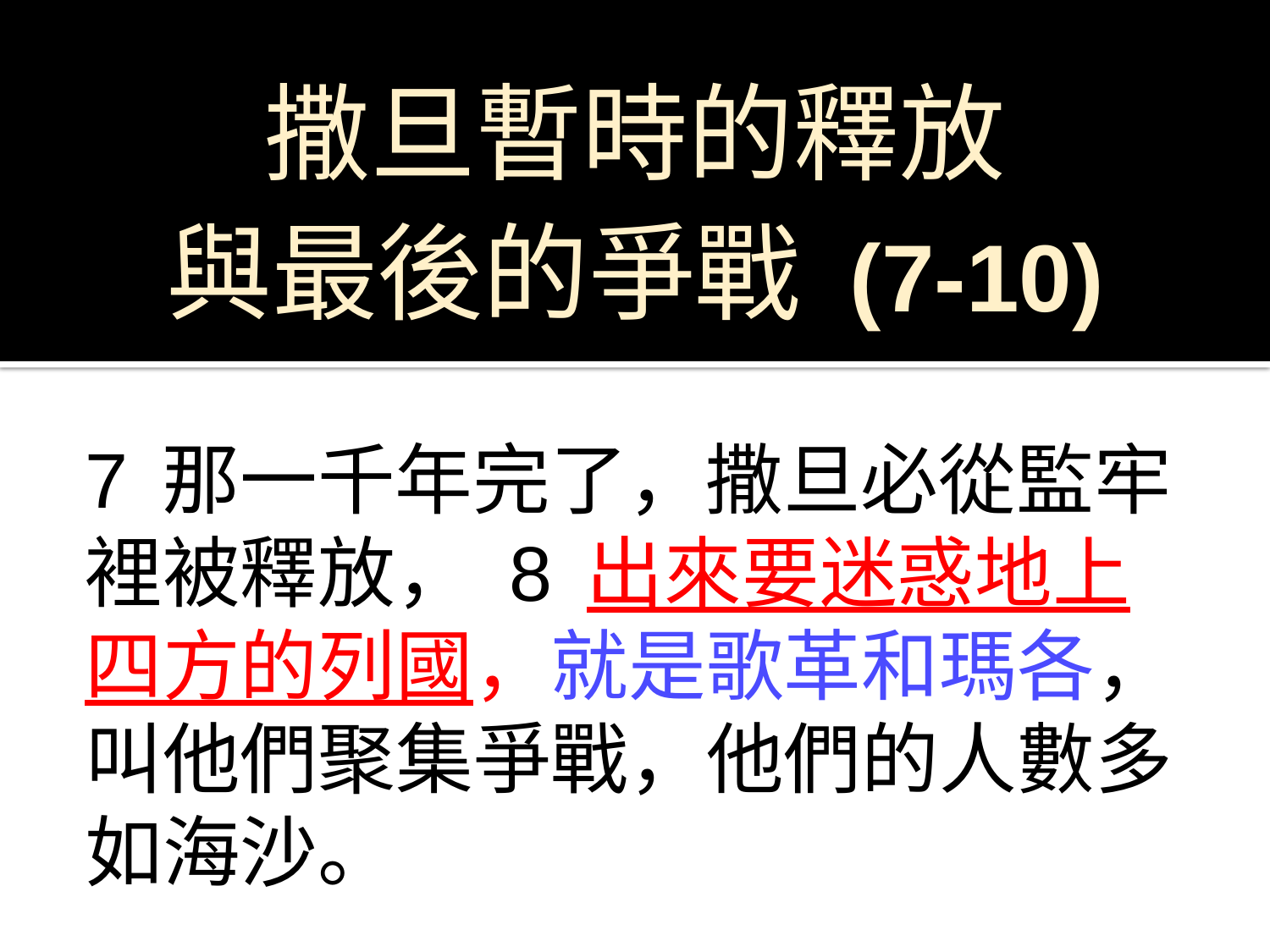

# 撒旦暫時的釋放 與最後的爭戰 (7-10)
7 那一千年完了，撒旦必從監牢裡被釋放， 8 出來要迷惑地上四方的列國，就是歌革和瑪各，叫他們聚集爭戰，他們的人數多如海沙。